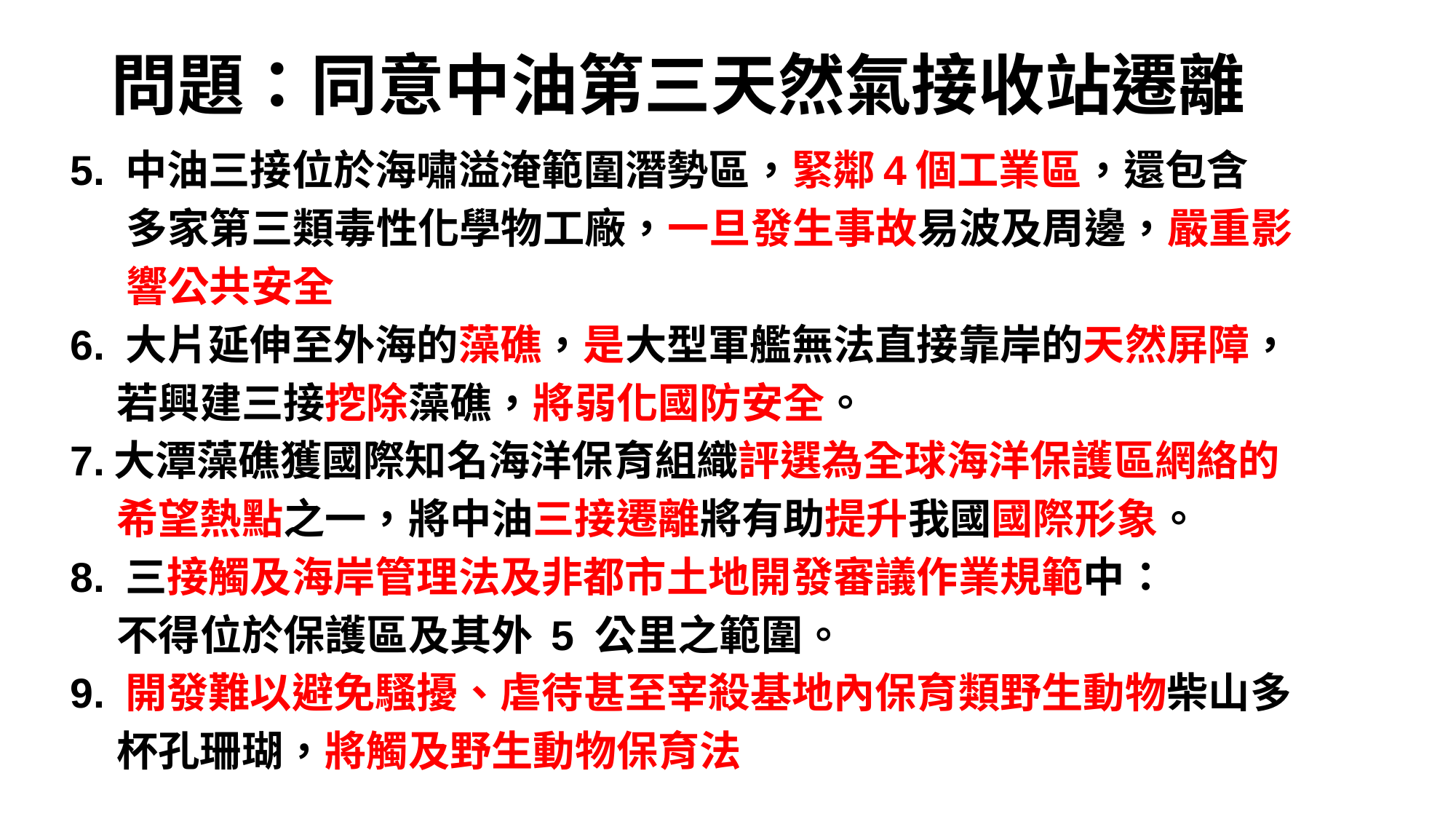

# 問題：同意中油第三天然氣接收站遷離
5. 中油三接位於海嘯溢淹範圍潛勢區，緊鄰4個工業區，還包含
     多家第三類毒性化學物工廠，一旦發生事故易波及周邊，嚴重影
     響公共安全
6. 大片延伸至外海的藻礁，是大型軍艦無法直接靠岸的天然屏障，
    若興建三接挖除藻礁，將弱化國防安全。
7.大潭藻礁獲國際知名海洋保育組織評選為全球海洋保護區網絡的
    希望熱點之一，將中油三接遷離將有助提升我國國際形象。
8. 三接觸及海岸管理法及非都市土地開發審議作業規範中：
    不得位於保護區及其外 5 公里之範圍。
9. 開發難以避免騷擾、虐待甚至宰殺基地內保育類野生動物柴山多
    杯孔珊瑚，將觸及野生動物保育法